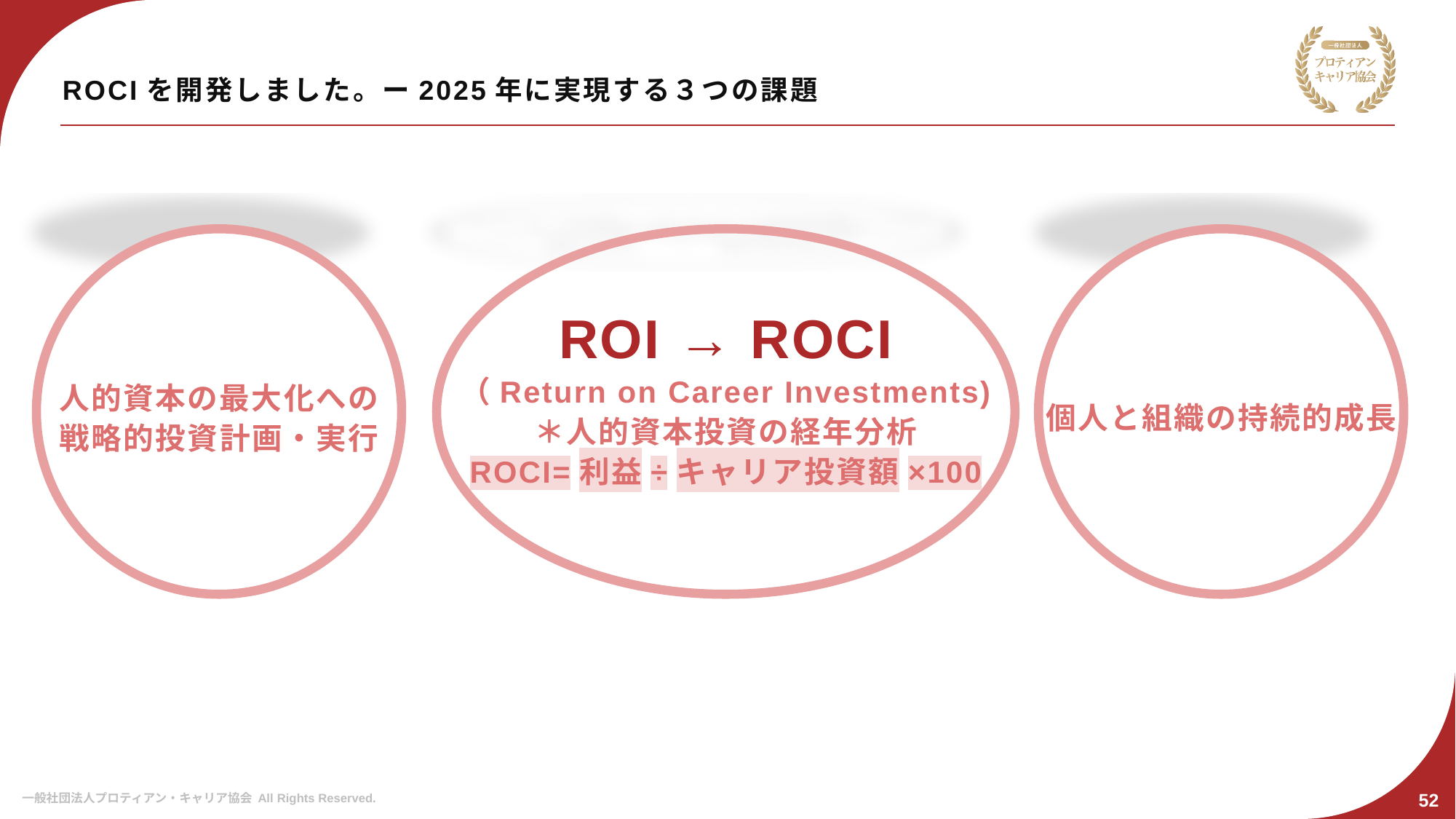

# ROCIを開発しました。ー2025年に実現する３つの課題
人的資本の最大化への
戦略的投資計画・実行
ROI → ROCI
（Return on Career Investments)
＊人的資本投資の経年分析
ROCI=利益÷キャリア投資額×100

個人と組織の持続的成長
52